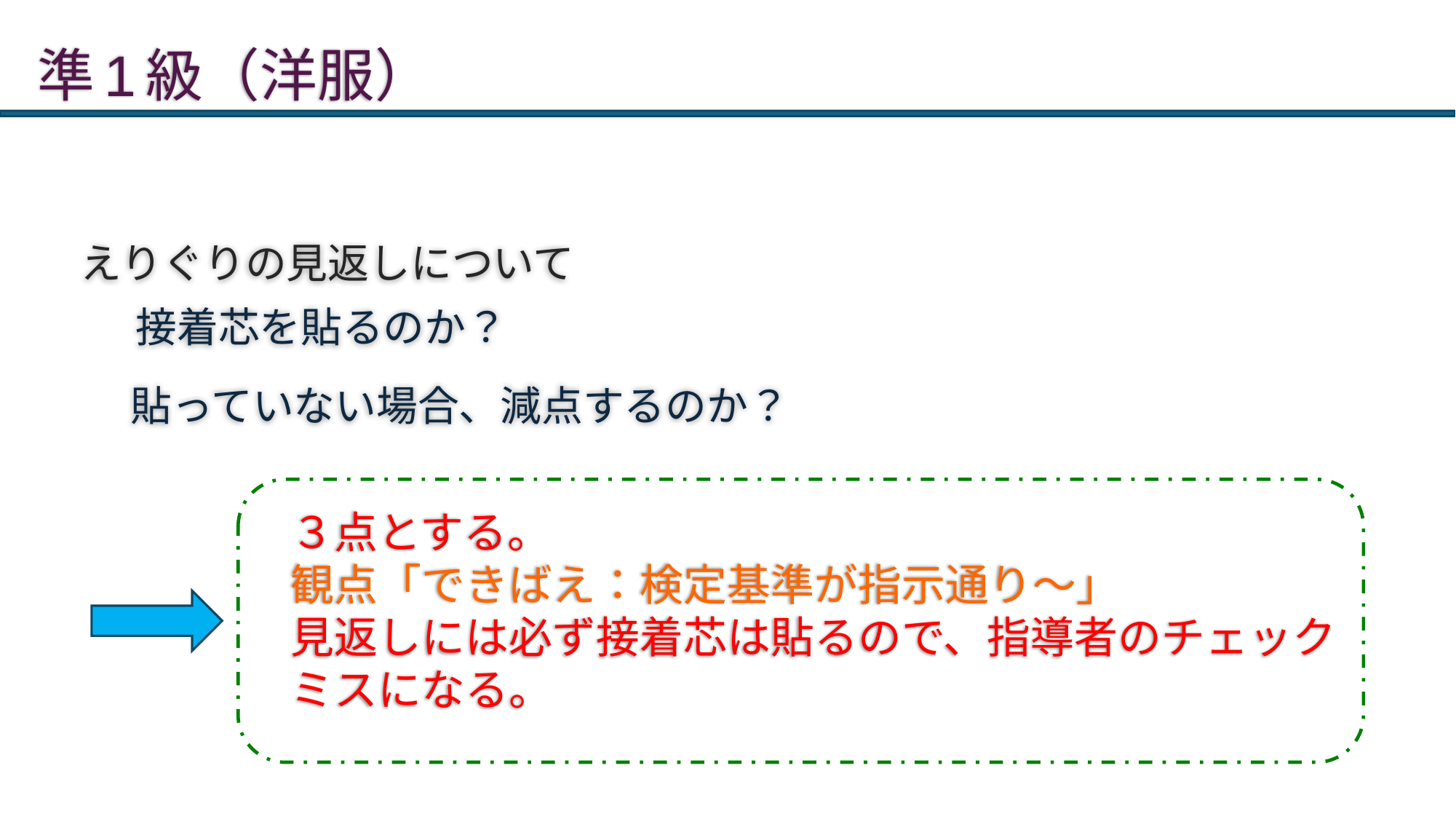

準1級（洋服）

えりぐりの見返しについて
　接着芯を貼るのか？
　 貼っていない場合、減点するのか？

３点とする。
観点「できばえ：検定基準が指示通り～」
見返しには必ず接着芯は貼るので、指導者のチェックミスになる。